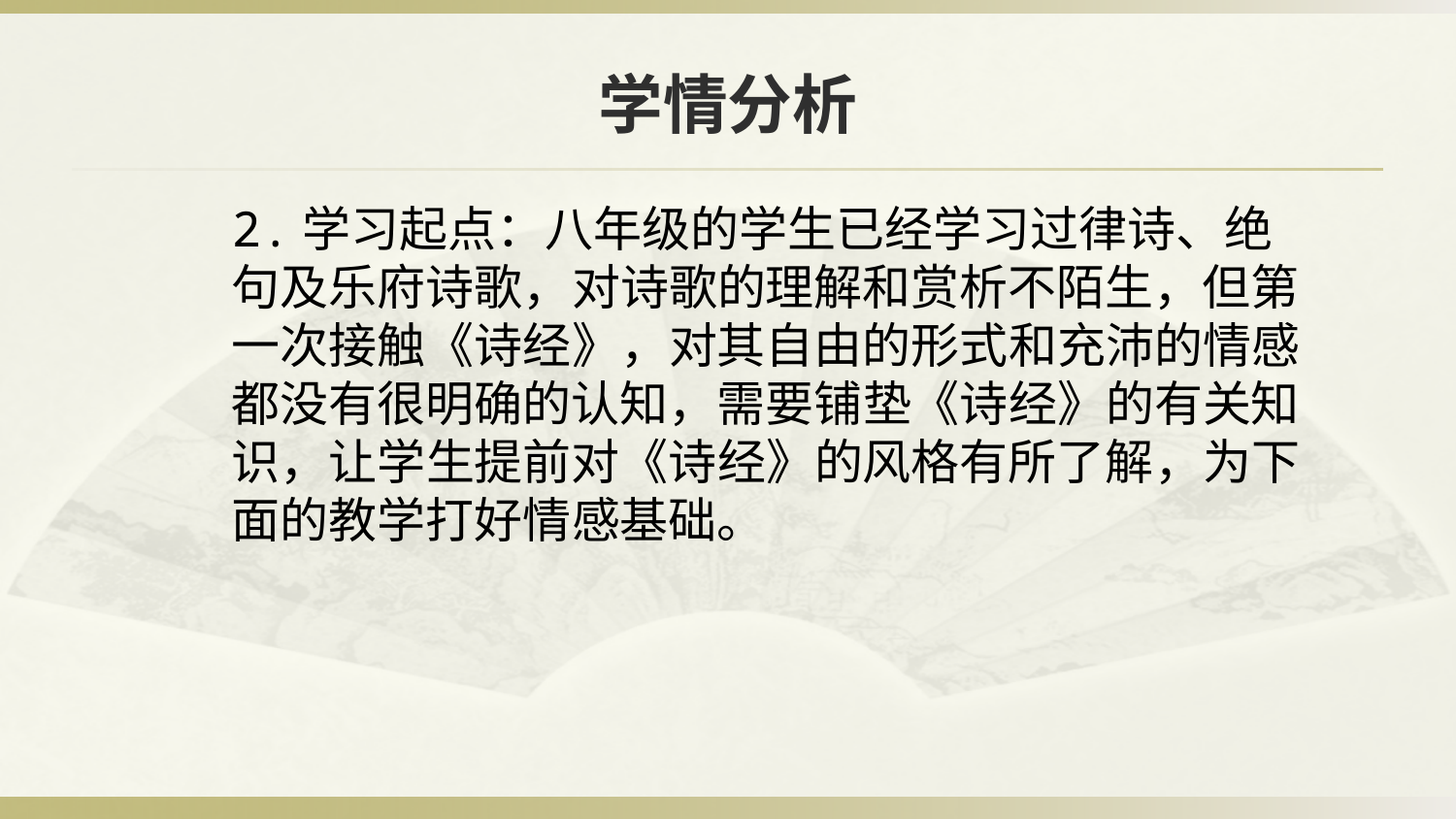

# 学情分析
2.学习起点：八年级的学生已经学习过律诗、绝句及乐府诗歌，对诗歌的理解和赏析不陌生，但第一次接触《诗经》，对其自由的形式和充沛的情感都没有很明确的认知，需要铺垫《诗经》的有关知识，让学生提前对《诗经》的风格有所了解，为下面的教学打好情感基础。